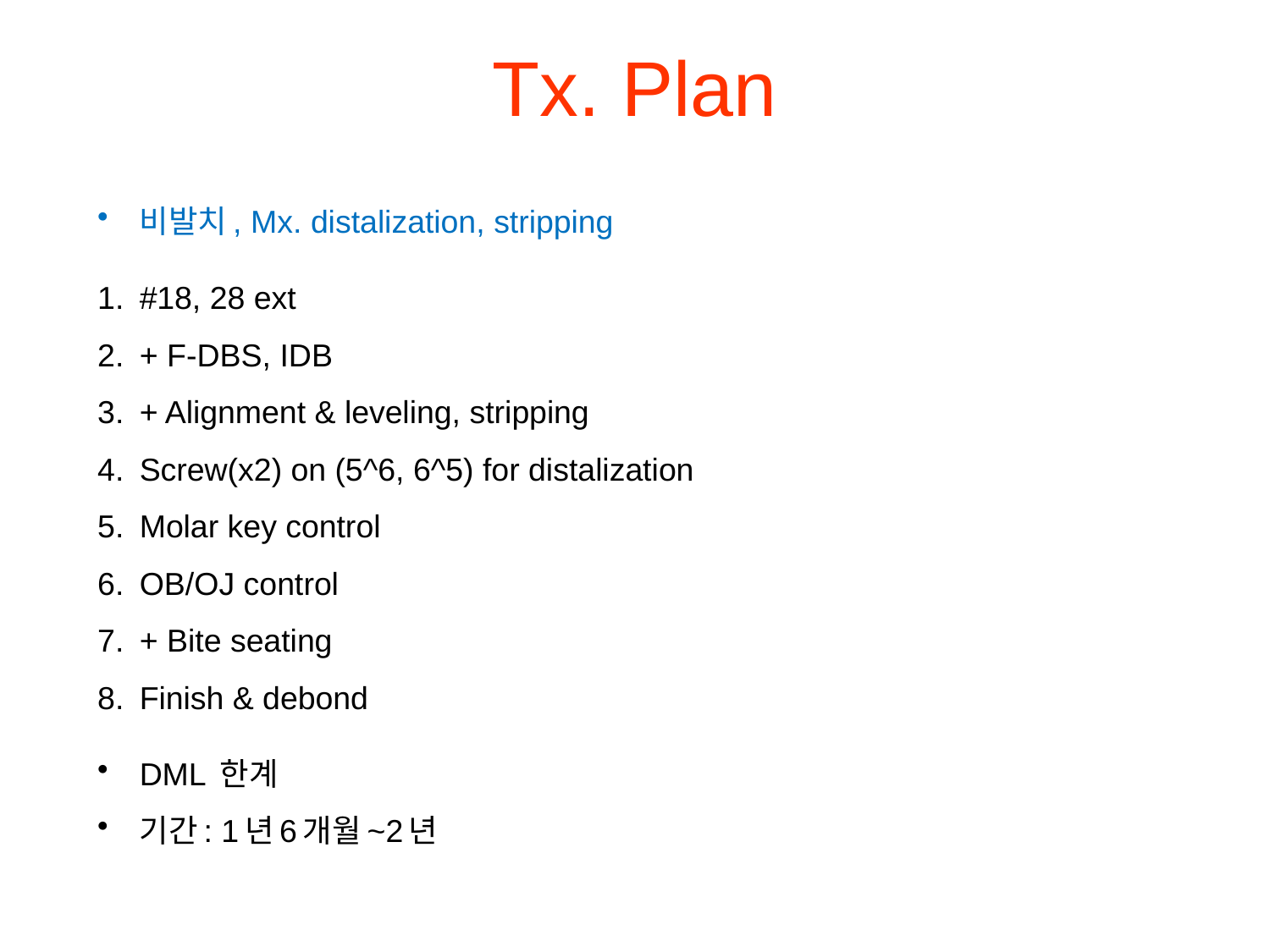

# Tx. Plan
비발치, Mx. distalization, stripping

#18, 28 ext
+ F-DBS, IDB
+ Alignment & leveling, stripping
Screw(x2) on (5^6, 6^5) for distalization
Molar key control
OB/OJ control
+ Bite seating
Finish & debond

DML 한계
기간: 1년6개월~2년